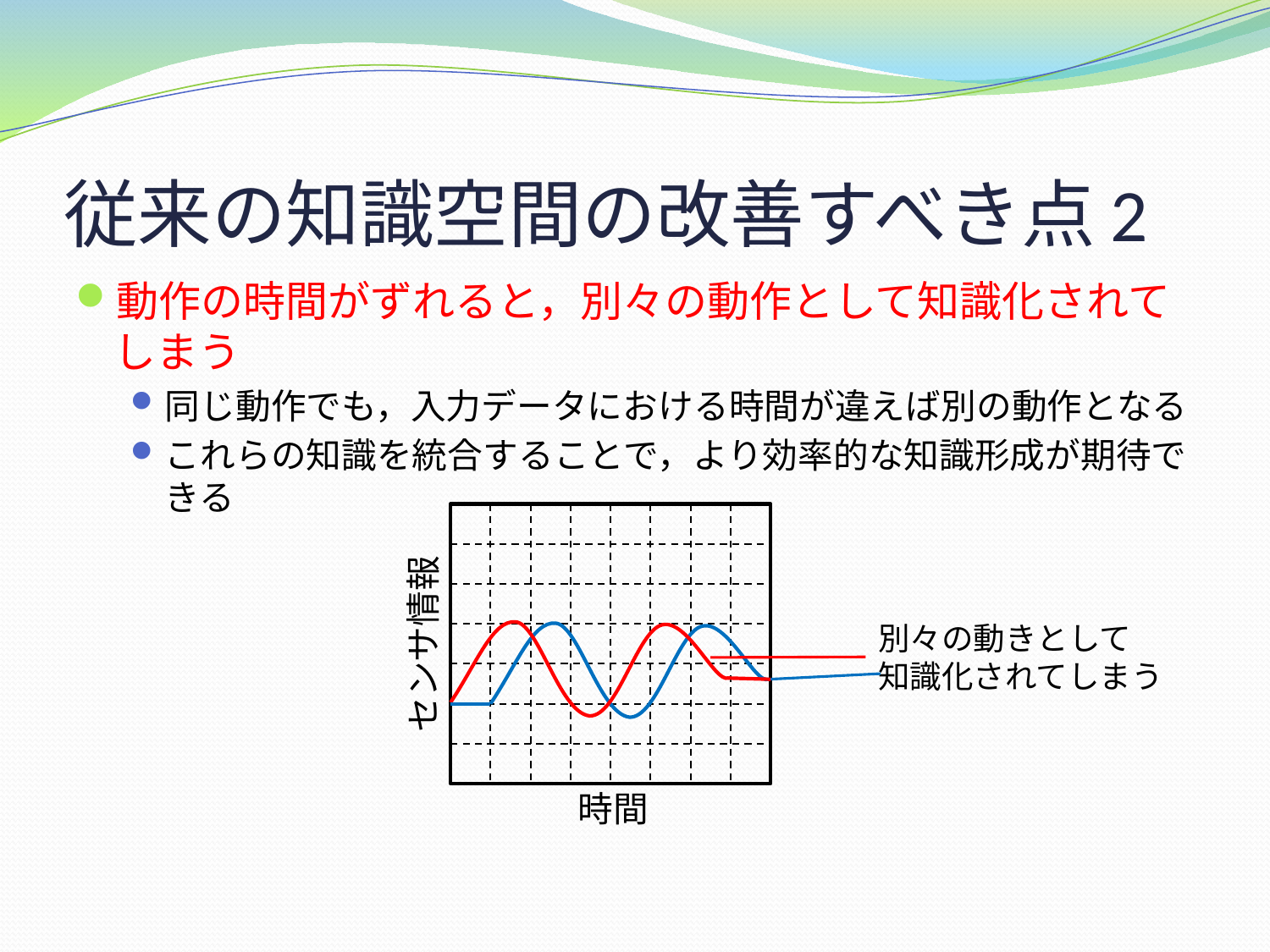

# 従来の知識空間の改善すべき点2
動作の時間がずれると，別々の動作として知識化されてしまう
同じ動作でも，入力データにおける時間が違えば別の動作となる
これらの知識を統合することで，より効率的な知識形成が期待できる

別々の動きとして
知識化されてしまう
センサ情報

時間